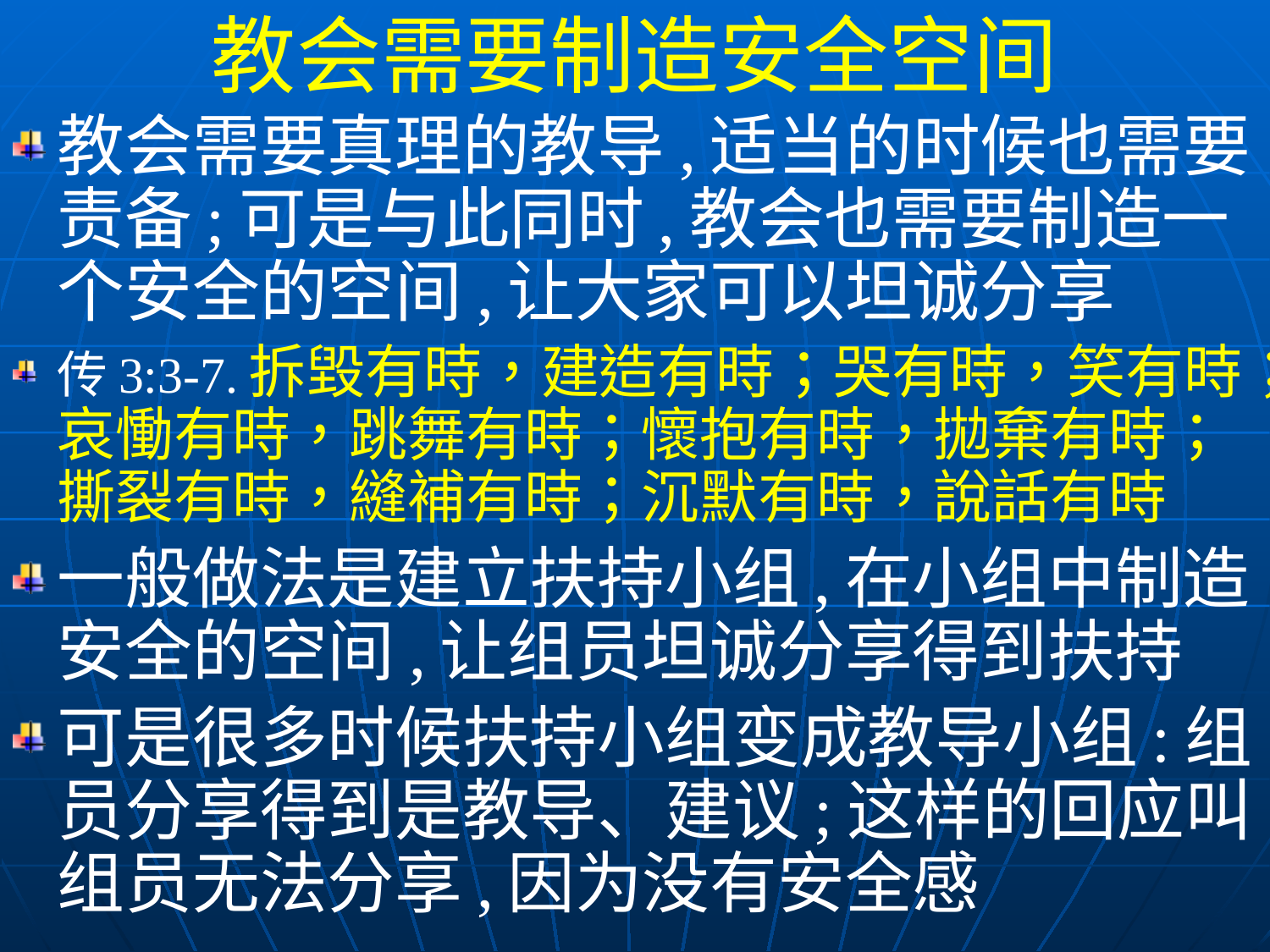

教会需要制造安全空间
教会需要真理的教导,适当的时候也需要责备;可是与此同时,教会也需要制造一个安全的空间,让大家可以坦诚分享
传3:3-7.拆毀有時，建造有時；哭有時，笑有時；哀慟有時，跳舞有時；懷抱有時，拋棄有時；撕裂有時，縫補有時；沉默有時，說話有時
一般做法是建立扶持小组,在小组中制造安全的空间,让组员坦诚分享得到扶持
可是很多时候扶持小组变成教导小组:组员分享得到是教导、建议;这样的回应叫组员无法分享,因为没有安全感